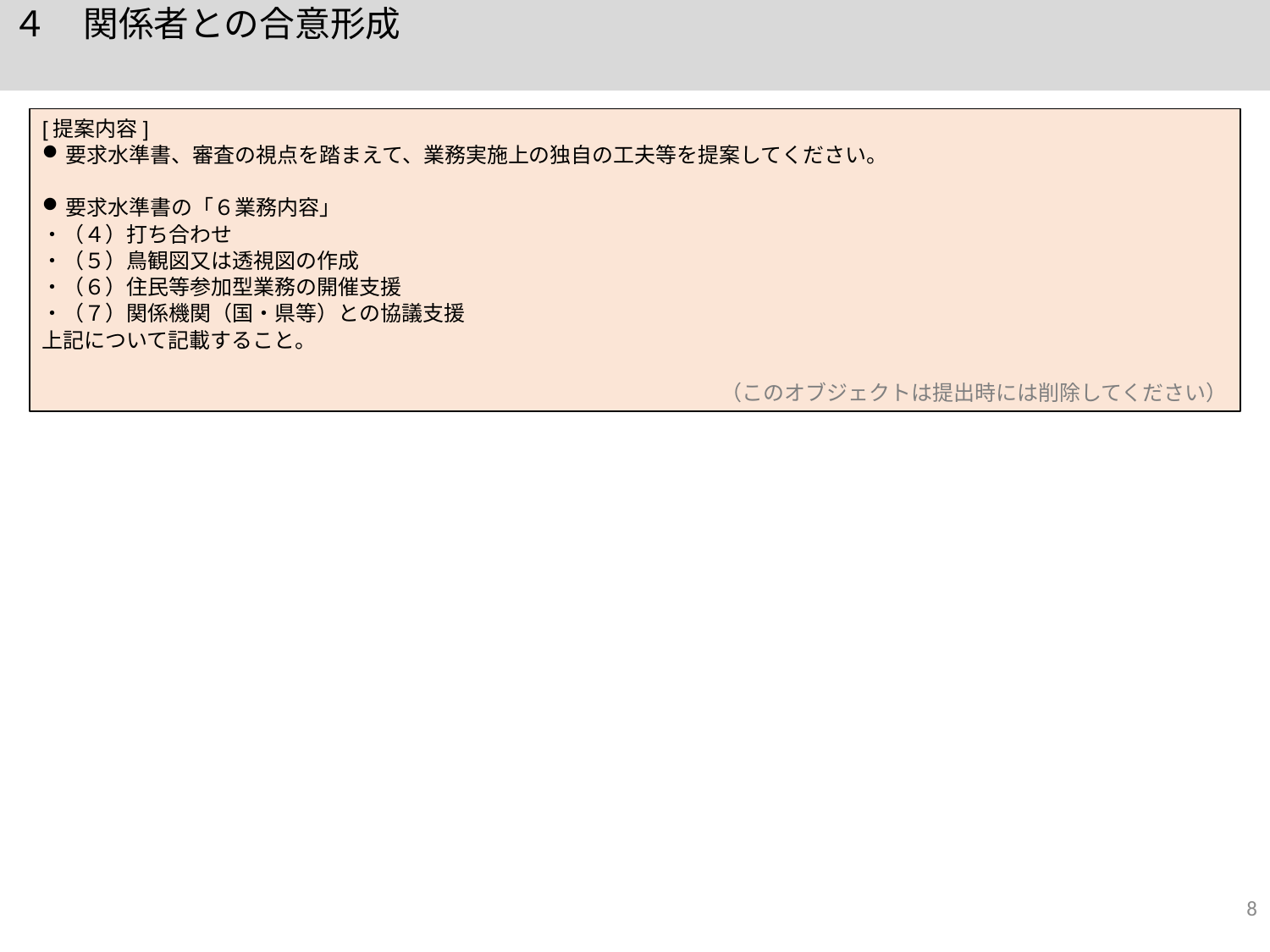

４　関係者との合意形成

[提案内容]
要求水準書、審査の視点を踏まえて、業務実施上の独自の工夫等を提案してください。

要求水準書の「６業務内容」
・（４）打ち合わせ
・（５）鳥観図又は透視図の作成
・（６）住民等参加型業務の開催支援
・（７）関係機関（国・県等）との協議支援
上記について記載すること。

（このオブジェクトは提出時には削除してください）
8